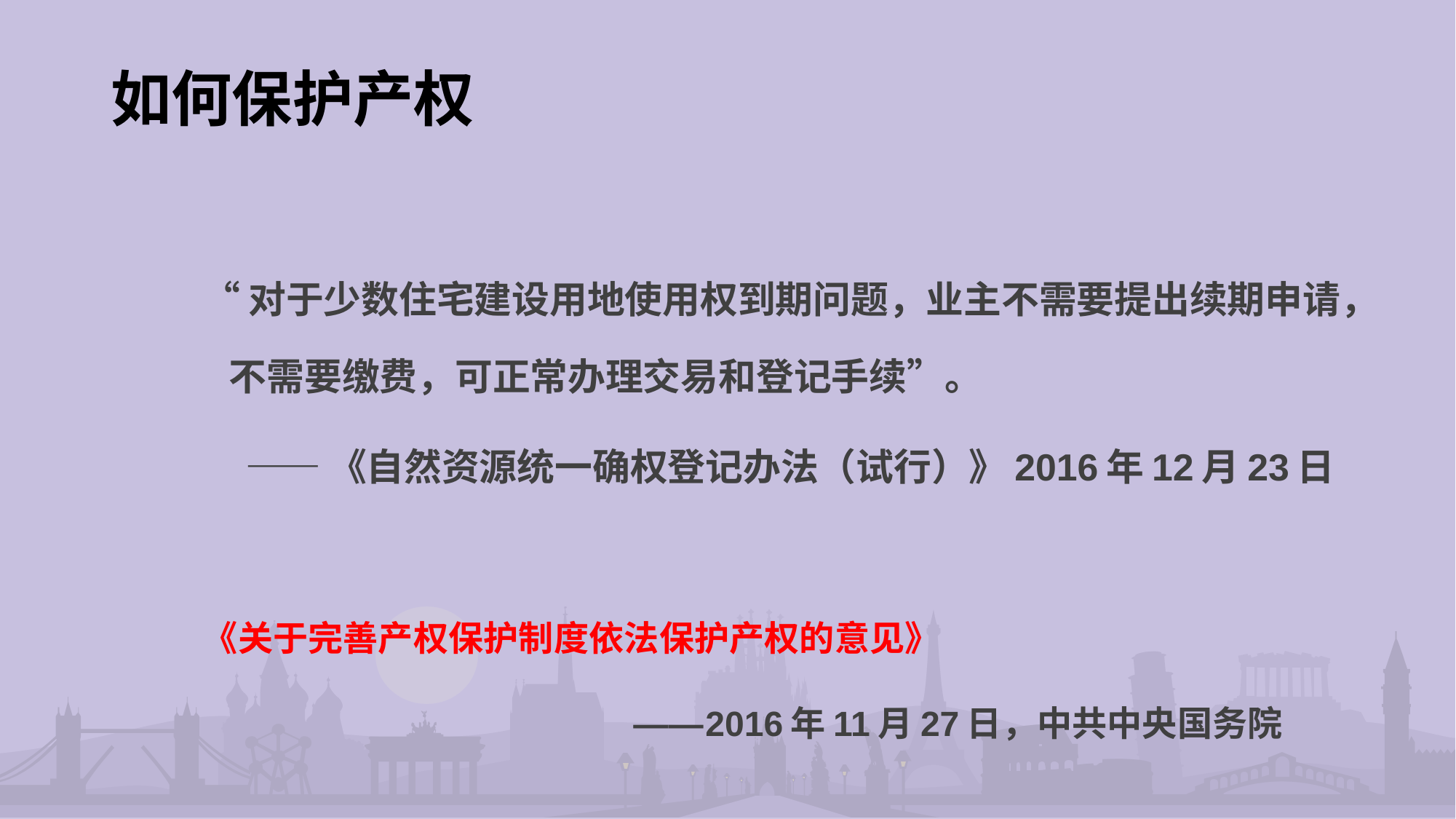

# 如何保护产权
“对于少数住宅建设用地使用权到期问题，业主不需要提出续期申请，不需要缴费，可正常办理交易和登记手续”。
     ——《自然资源统一确权登记办法（试行）》2016年12月23日

《关于完善产权保护制度依法保护产权的意见》
                                            ——2016年11月27日，中共中央国务院